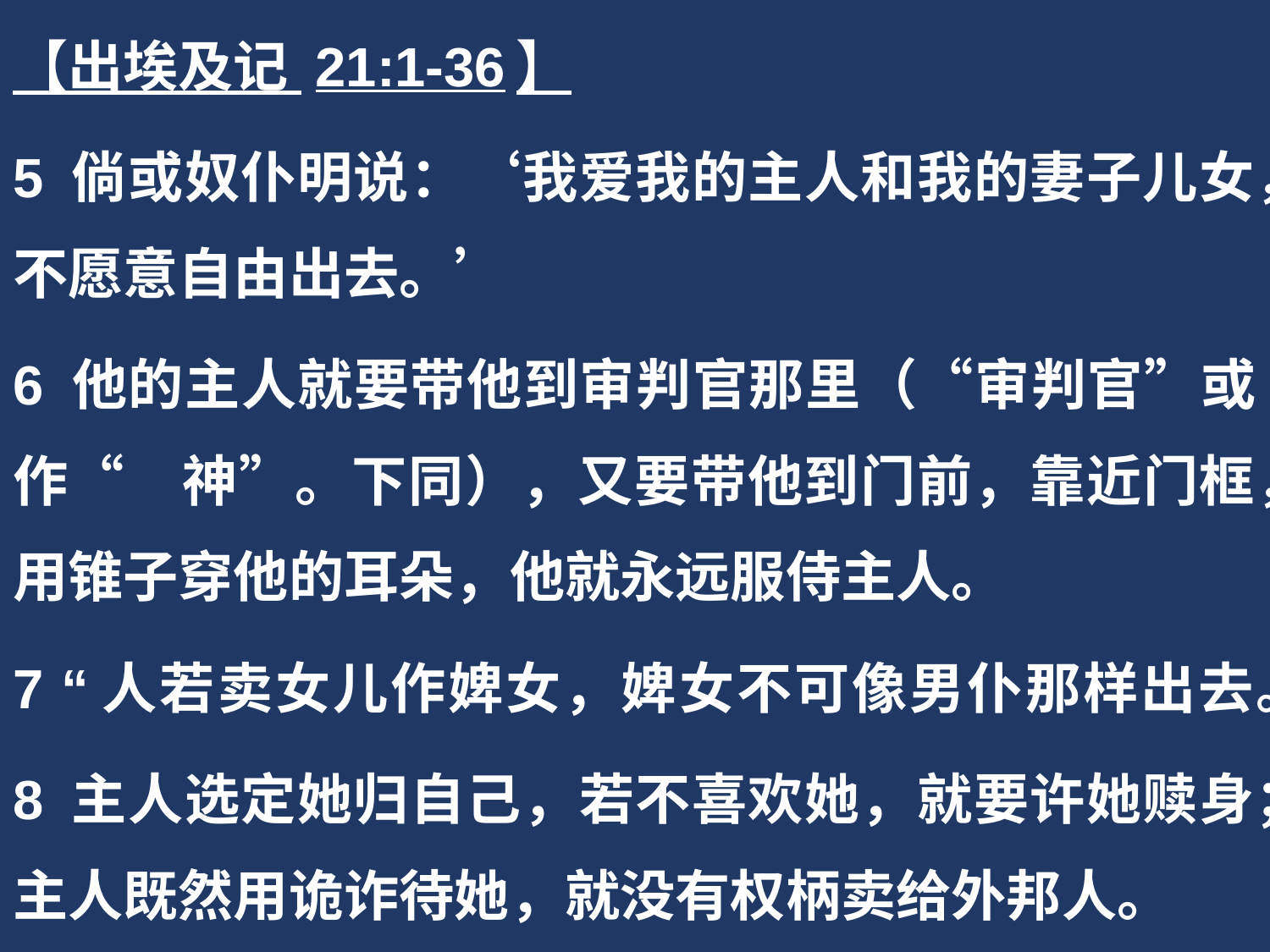

【出埃及记 21:1-36】
5 倘或奴仆明说：‘我爱我的主人和我的妻子儿女，不愿意自由出去。’
6 他的主人就要带他到审判官那里（“审判官”或作“　神”。下同），又要带他到门前，靠近门框，用锥子穿他的耳朵，他就永远服侍主人。
7 “人若卖女儿作婢女，婢女不可像男仆那样出去。
8 主人选定她归自己，若不喜欢她，就要许她赎身；主人既然用诡诈待她，就没有权柄卖给外邦人。